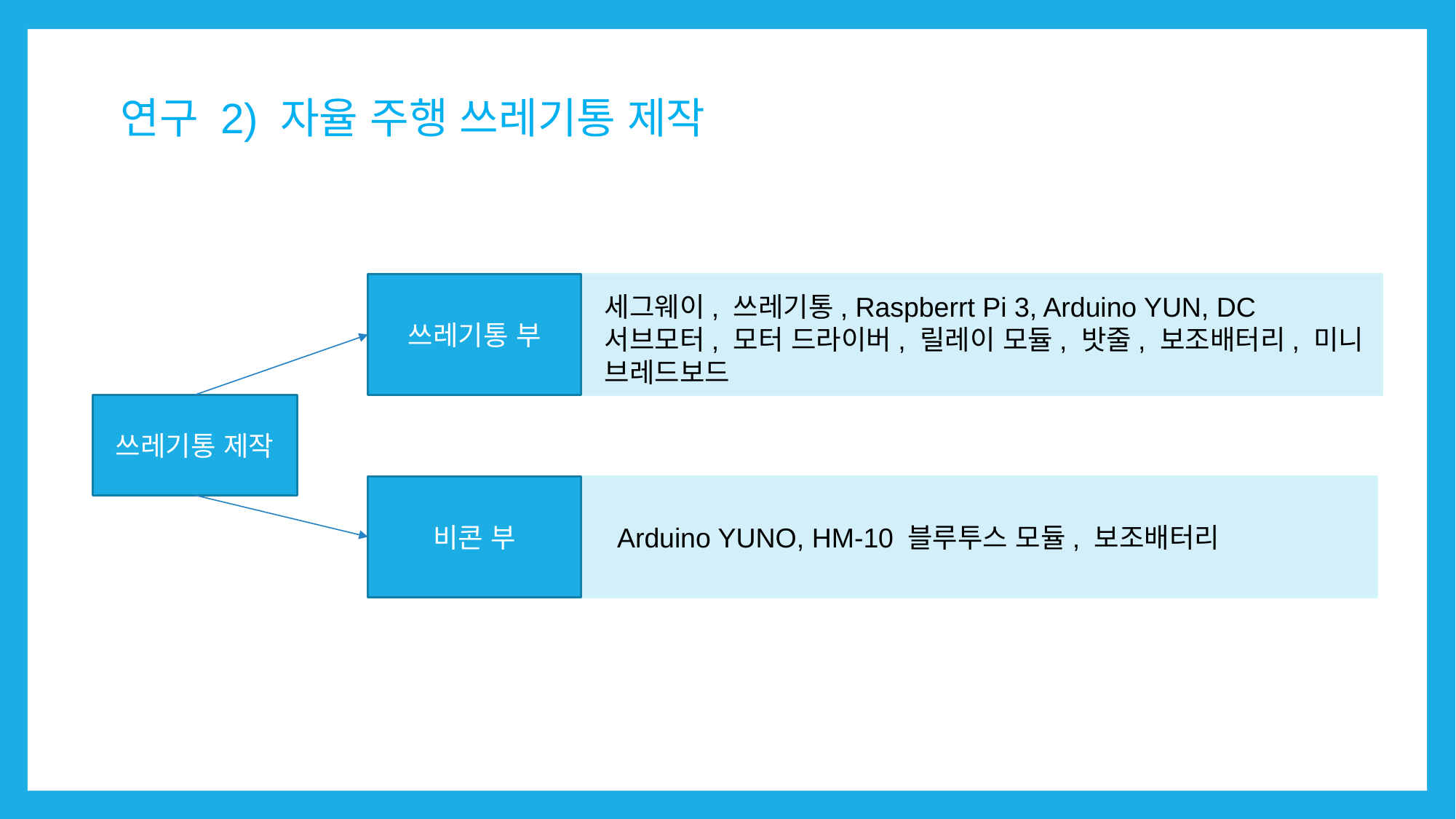

연구 2) 자율 주행 쓰레기통 제작

쓰레기통 부
세그웨이, 쓰레기통, Raspberrt Pi 3, Arduino YUN, DC 서브모터, 모터 드라이버, 릴레이 모듈, 밧줄, 보조배터리, 미니 브레드보드
쓰레기통 제작

비콘 부
Arduino YUNO, HM-10 블루투스 모듈, 보조배터리